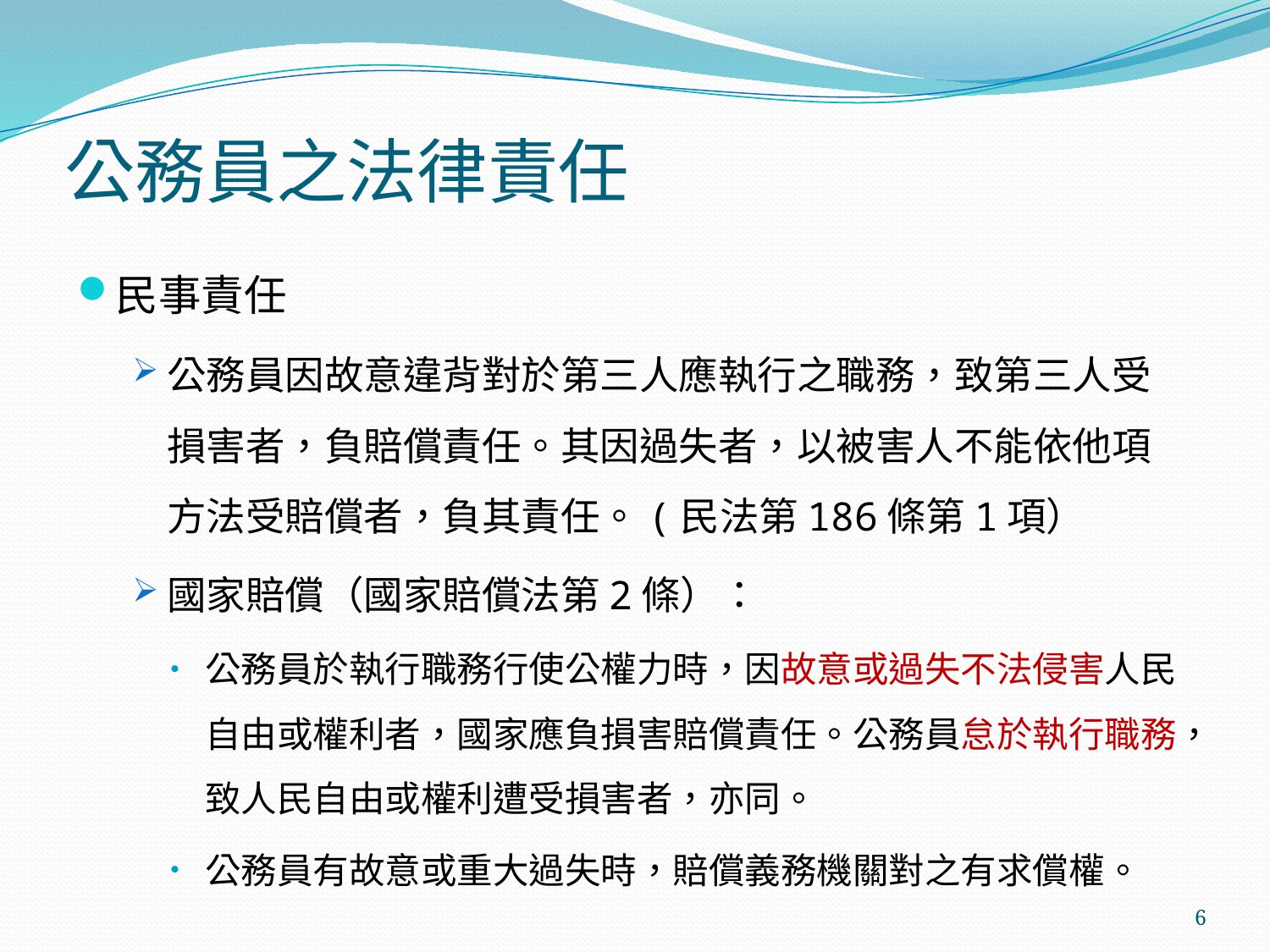

# 公務員之法律責任
民事責任
公務員因故意違背對於第三人應執行之職務，致第三人受損害者，負賠償責任。其因過失者，以被害人不能依他項方法受賠償者，負其責任。(民法第186條第1項）
國家賠償（國家賠償法第2條）：
公務員於執行職務行使公權力時，因故意或過失不法侵害人民自由或權利者，國家應負損害賠償責任。公務員怠於執行職務，致人民自由或權利遭受損害者，亦同。
公務員有故意或重大過失時，賠償義務機關對之有求償權。

6